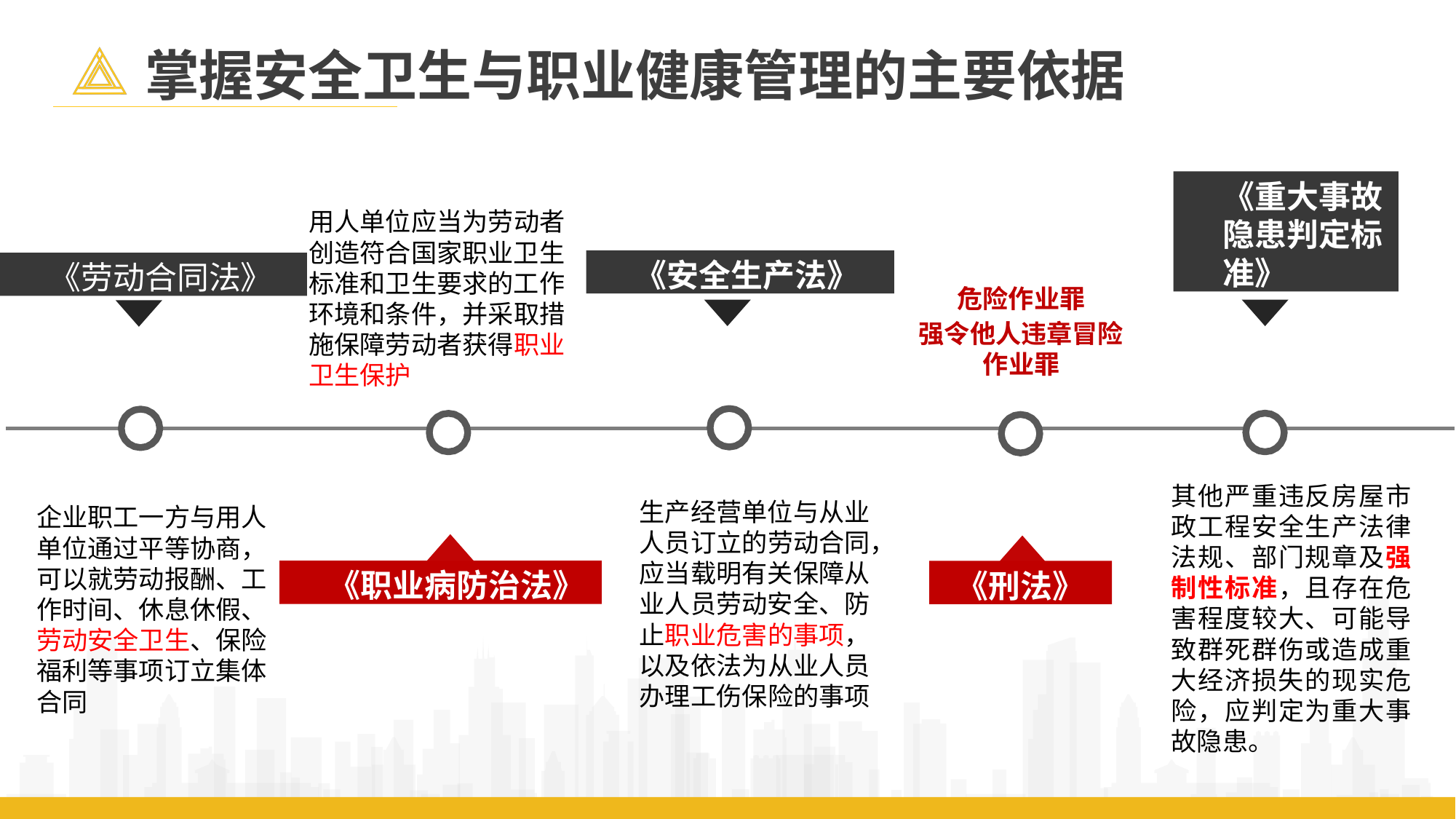

# 掌握安全卫生与职业健康管理的主要依据
《重大事故隐患判定标准》
用人单位应当为劳动者创造符合国家职业卫生标准和卫生要求的工作环境和条件，并采取措施保障劳动者获得职业卫生保护
《安全生产法》
《劳动合同法》
危险作业罪
强令他人违章冒险作业罪

其他严重违反房屋市政工程安全生产法律法规、部门规章及强制性标准，且存在危害程度较大、可能导致群死群伤或造成重大经济损失的现实危险，应判定为重大事故隐患。
生产经营单位与从业人员订立的劳动合同，应当载明有关保障从业人员劳动安全、防止职业危害的事项，以及依法为从业人员办理工伤保险的事项
企业职工一方与用人单位通过平等协商，可以就劳动报酬、工作时间、休息休假、劳动安全卫生、保险福利等事项订立集体合同

《职业病防治法》
《刑法》